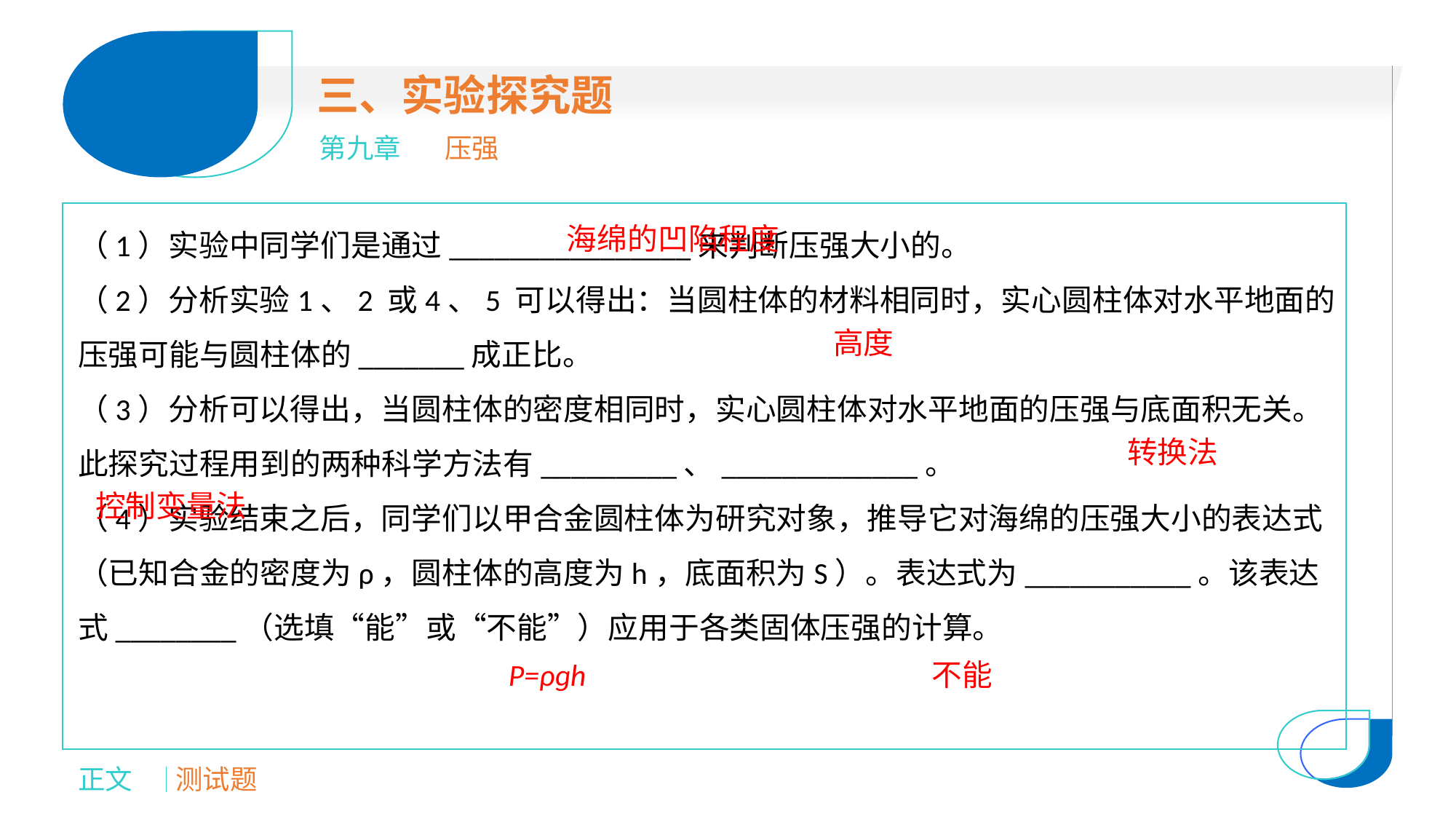

三、实验探究题

第九章
压强

（1）实验中同学们是通过________________来判断压强大小的。
（2）分析实验1、2 或4、5 可以得出：当圆柱体的材料相同时，实心圆柱体对水平地面的压强可能与圆柱体的_______成正比。
（3）分析可以得出，当圆柱体的密度相同时，实心圆柱体对水平地面的压强与底面积无关。此探究过程用到的两种科学方法有_________、_____________。
（4）实验结束之后，同学们以甲合金圆柱体为研究对象，推导它对海绵的压强大小的表达式（已知合金的密度为ρ，圆柱体的高度为h，底面积为S）。表达式为___________。该表达式________（选填“能”或“不能”）应用于各类固体压强的计算。
海绵的凹陷程度
高度
转换法
控制变量法
P=ρɡh
不能

正文
测试题